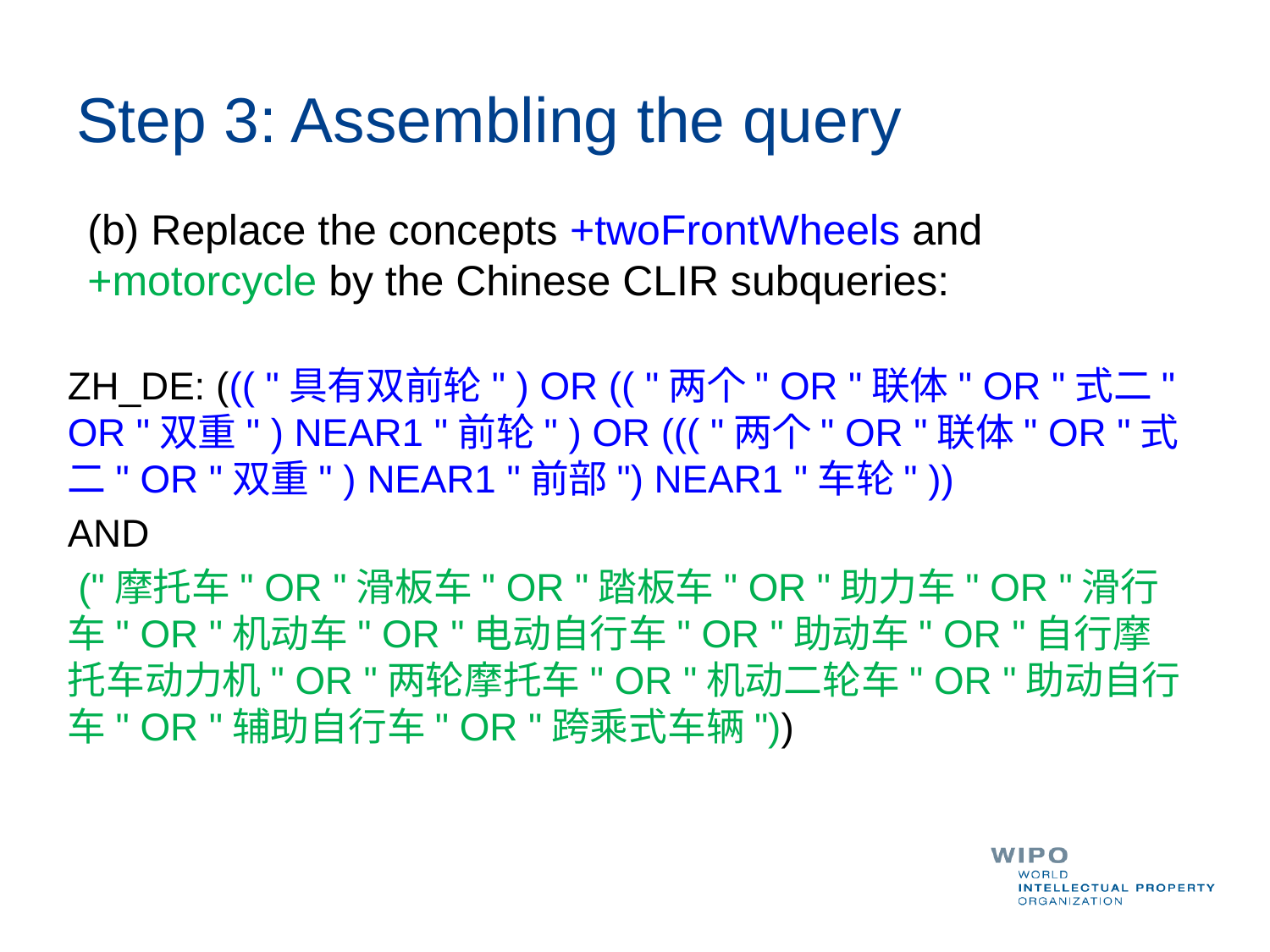

# Step 3: Assembling the query
(b) Replace the concepts +twoFrontWheels and +motorcycle by the Chinese CLIR subqueries:

ZH_DE: ((( "具有双前轮" ) OR (( "两个" OR "联体" OR "式二" OR "双重" ) NEAR1 "前轮" ) OR ((( "两个" OR "联体" OR "式二" OR "双重" ) NEAR1 "前部") NEAR1 "车轮" ))
AND
 ("摩托车" OR "滑板车" OR "踏板车" OR "助力车" OR "滑行车" OR "机动车" OR "电动自行车" OR "助动车" OR "自行摩托车动力机" OR "两轮摩托车" OR "机动二轮车" OR "助动自行车" OR "辅助自行车" OR "跨乘式车辆"))